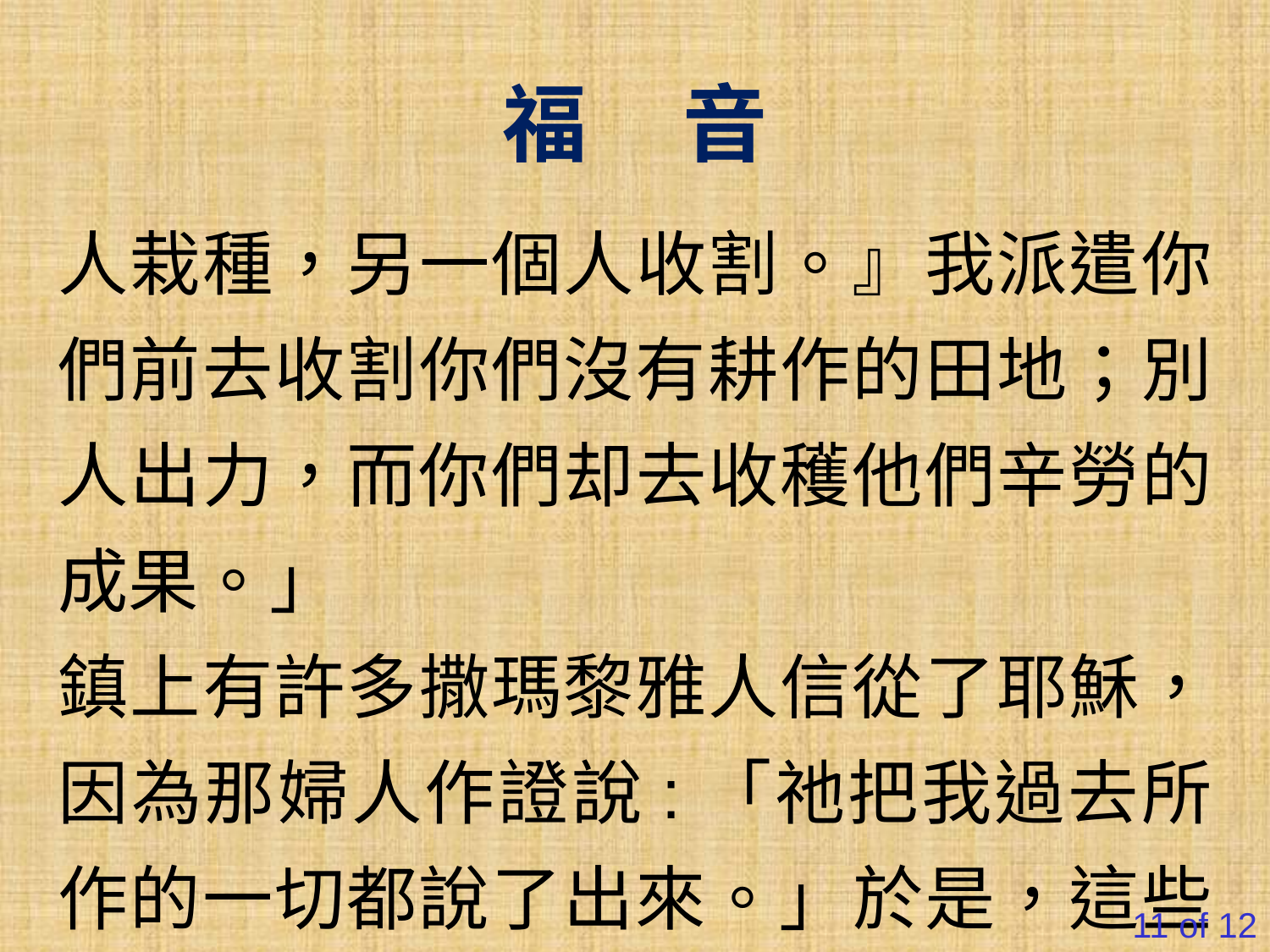

福     音

人栽種，另一個人收割。』我派遣你們前去收割你們沒有耕作的田地；別人出力，而你們却去收穫他們辛勞的成果。」
鎮上有許多撒瑪黎雅人信從了耶穌，因為那婦人作證說:「祂把我過去所作的一切都說了出來。」於是，這些撒
11 of 12